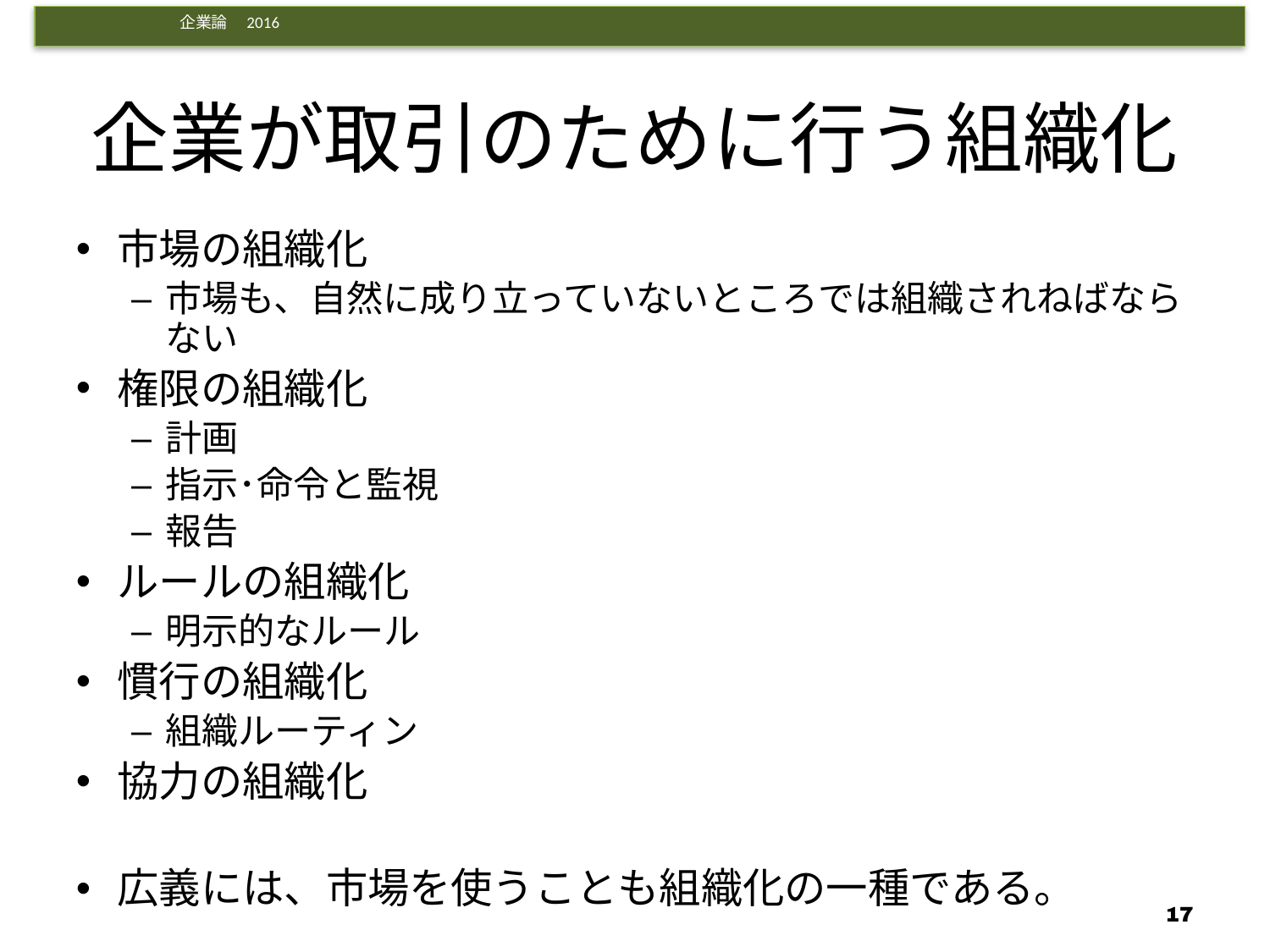

# 企業が取引のために行う組織化
市場の組織化
市場も、自然に成り立っていないところでは組織されねばならない
権限の組織化
計画
指示･命令と監視
報告
ルールの組織化
明示的なルール
慣行の組織化
組織ルーティン
協力の組織化

広義には、市場を使うことも組織化の一種である。

17